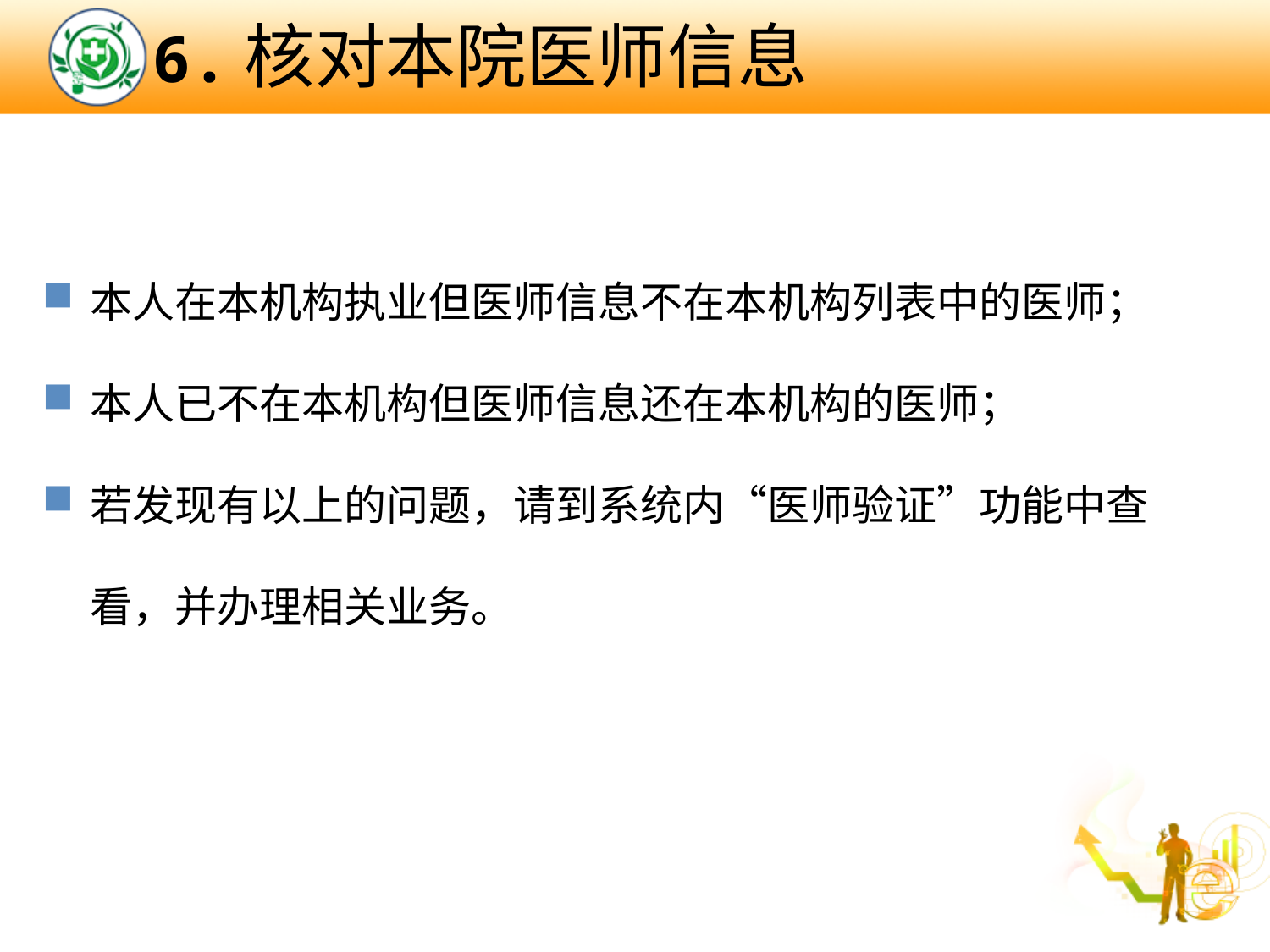

# 6.核对本院医师信息
本人在本机构执业但医师信息不在本机构列表中的医师；
本人已不在本机构但医师信息还在本机构的医师；
若发现有以上的问题，请到系统内“医师验证”功能中查看，并办理相关业务。